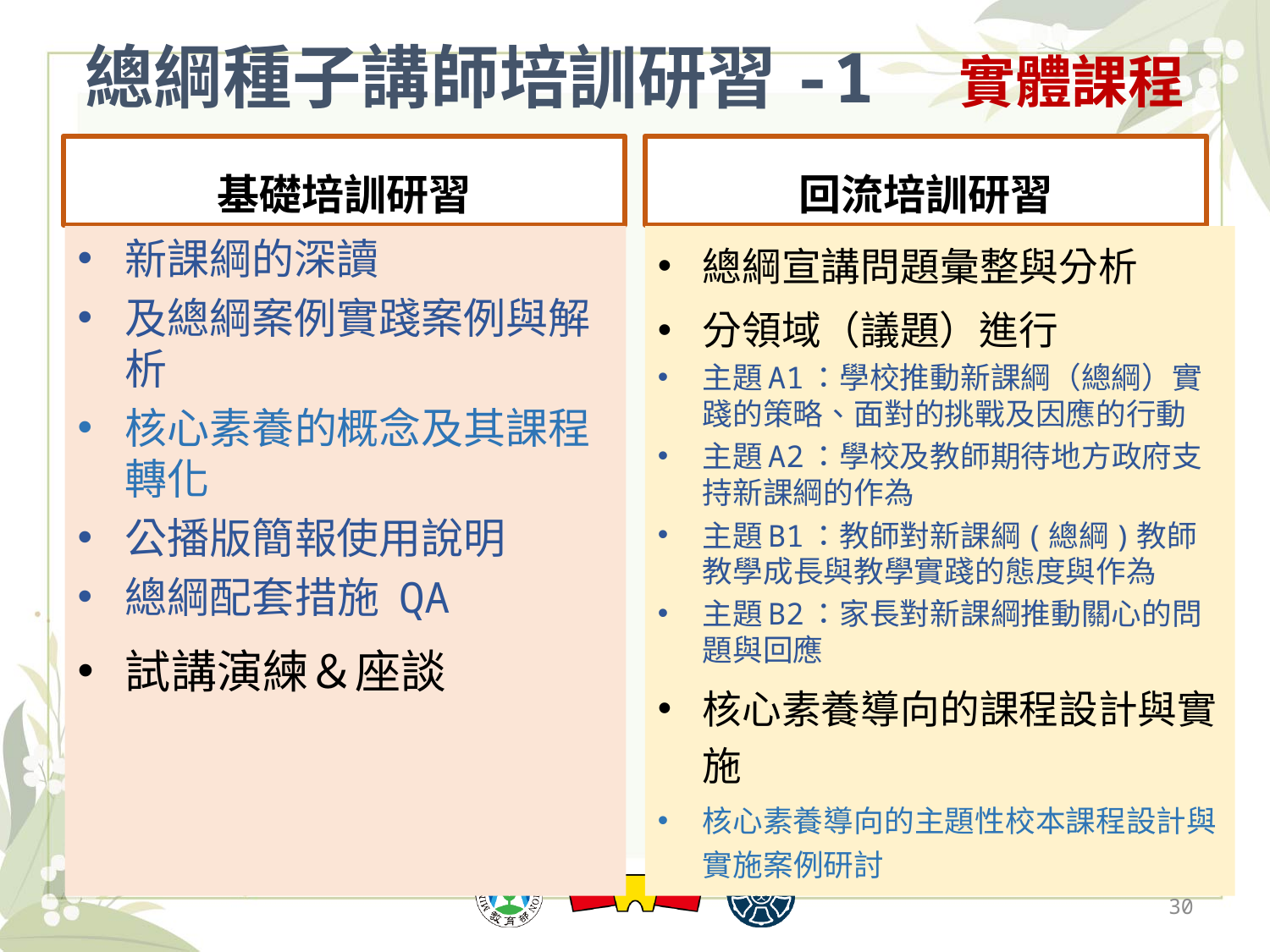

# 總綱種子講師培訓研習-1　實體課程
基礎培訓研習
回流培訓研習
新課綱的深讀
及總綱案例實踐案例與解析
核心素養的概念及其課程轉化
公播版簡報使用說明
總綱配套措施 QA
試講演練＆座談
總綱宣講問題彙整與分析
分領域（議題）進行
主題A1：學校推動新課綱（總綱）實踐的策略、面對的挑戰及因應的行動
主題A2：學校及教師期待地方政府支持新課綱的作為
主題B1：教師對新課綱(總綱)教師教學成長與教學實踐的態度與作為
主題B2：家長對新課綱推動關心的問題與回應
核心素養導向的課程設計與實施
核心素養導向的主題性校本課程設計與實施案例研討
30